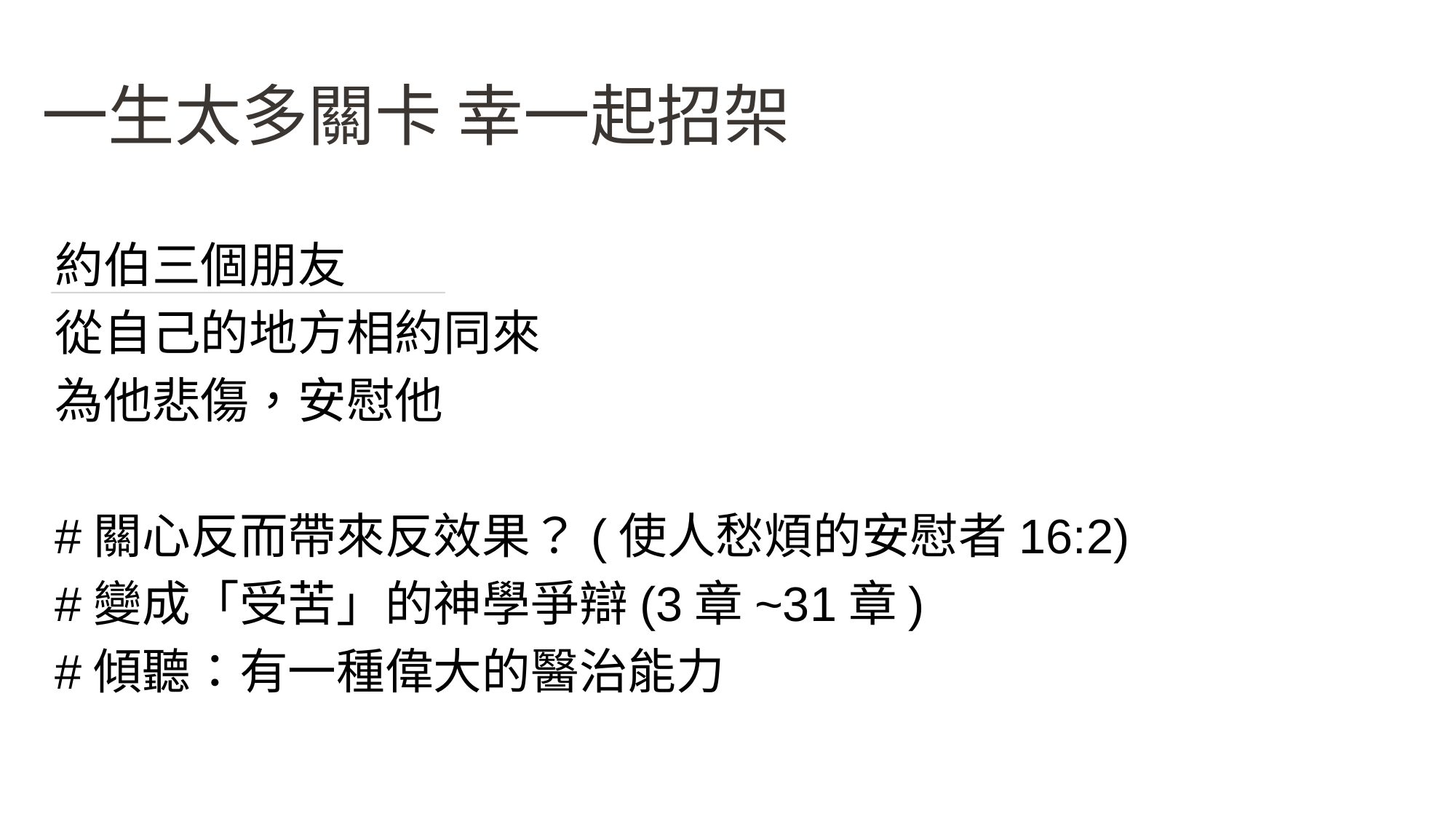

# 一生太多關卡 幸一起招架

約伯三個朋友
從自己的地方相約同來
為他悲傷，安慰他

#關心反而帶來反效果？(使人愁煩的安慰者16:2)
#變成「受苦」的神學爭辯(3章~31章)
#傾聽：有一種偉大的醫治能力